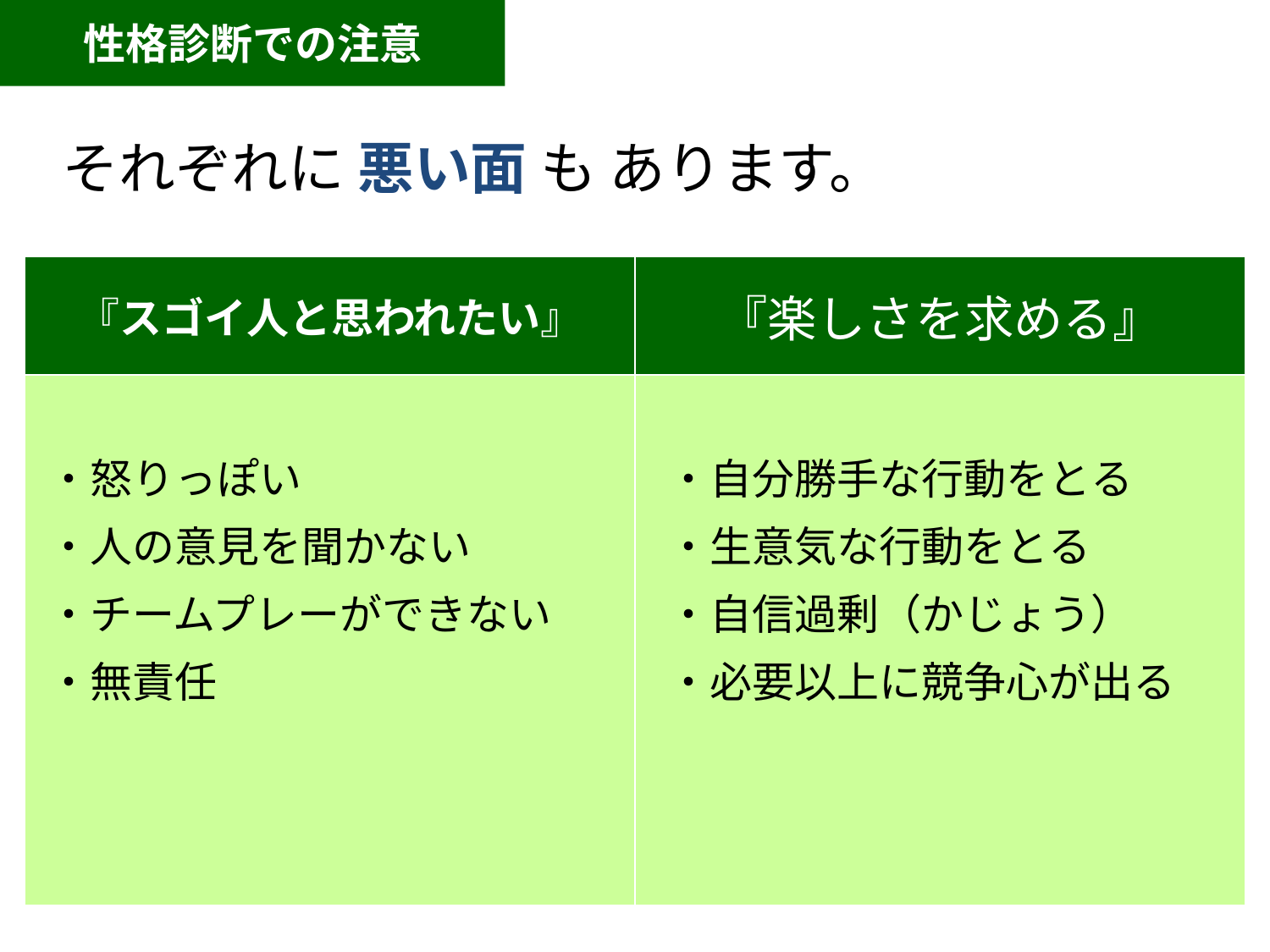

性格診断での注意
それぞれに 悪い面 も あります。
| 『スゴイ人と思われたい』 | 『楽しさを求める』 |
| --- | --- |
|  |  |
・怒りっぽい

・人の意見を聞かない

・チームプレーができない

・無責任
・自分勝手な行動をとる

・生意気な行動をとる

・自信過剰（かじょう）

・必要以上に競争心が出る